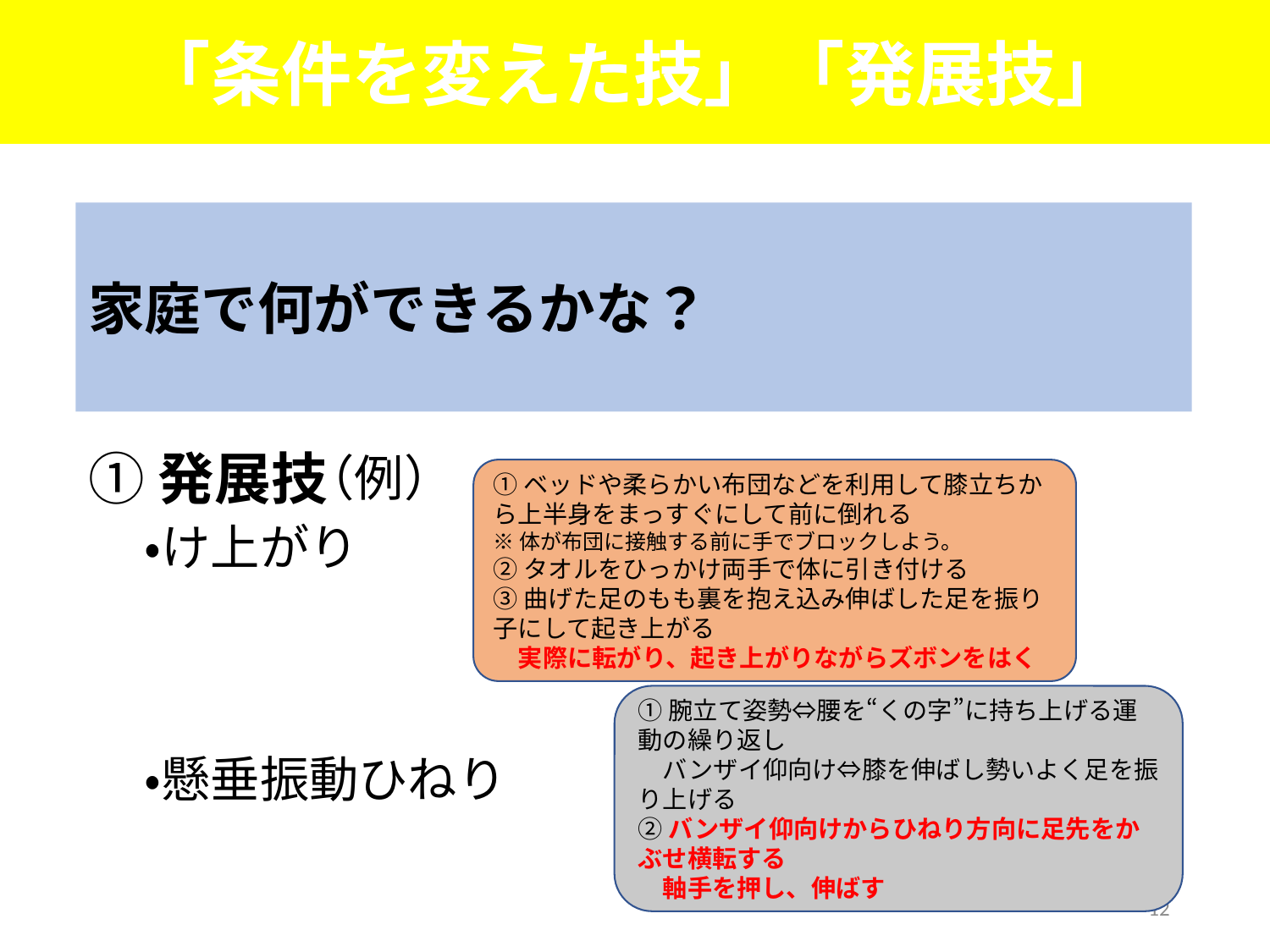

「条件を変えた技」「発展技」
家庭で何ができるかな？
①発展技
（例）
①ベッドや柔らかい布団などを利用して膝立ちから上半身をまっすぐにして前に倒れる
※体が布団に接触する前に手でブロックしよう。
②タオルをひっかけ両手で体に引き付ける
③曲げた足のもも裏を抱え込み伸ばした足を振り子にして起き上がる
　実際に転がり、起き上がりながらズボンをはく
　・け上がり
①腕立て姿勢⇔腰を“くの字”に持ち上げる運動の繰り返し
　バンザイ仰向け⇔膝を伸ばし勢いよく足を振り上げる
②バンザイ仰向けからひねり方向に足先をかぶせ横転する
　軸手を押し、伸ばす
　・懸垂振動ひねり
12